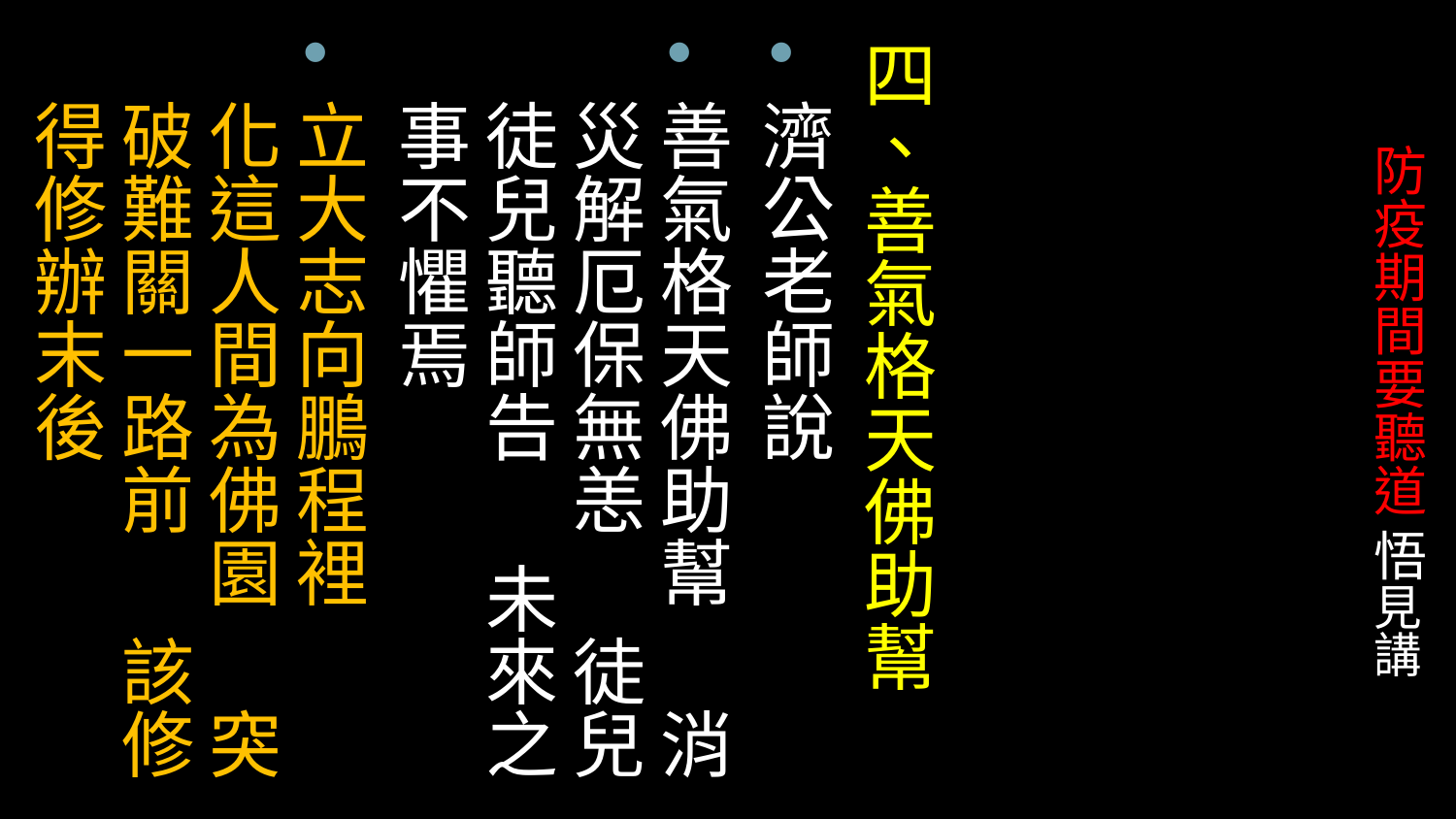

四、善氣格天佛助幫
濟公老師說
善氣格天佛助幫      消災解厄保無恙      徒兒徒兒聽師告      未來之事不懼焉
立大志向鵬程裡       化這人間為佛園      突破難關一路前      該修得修辦末後
# 防疫期間要聽道 悟見講